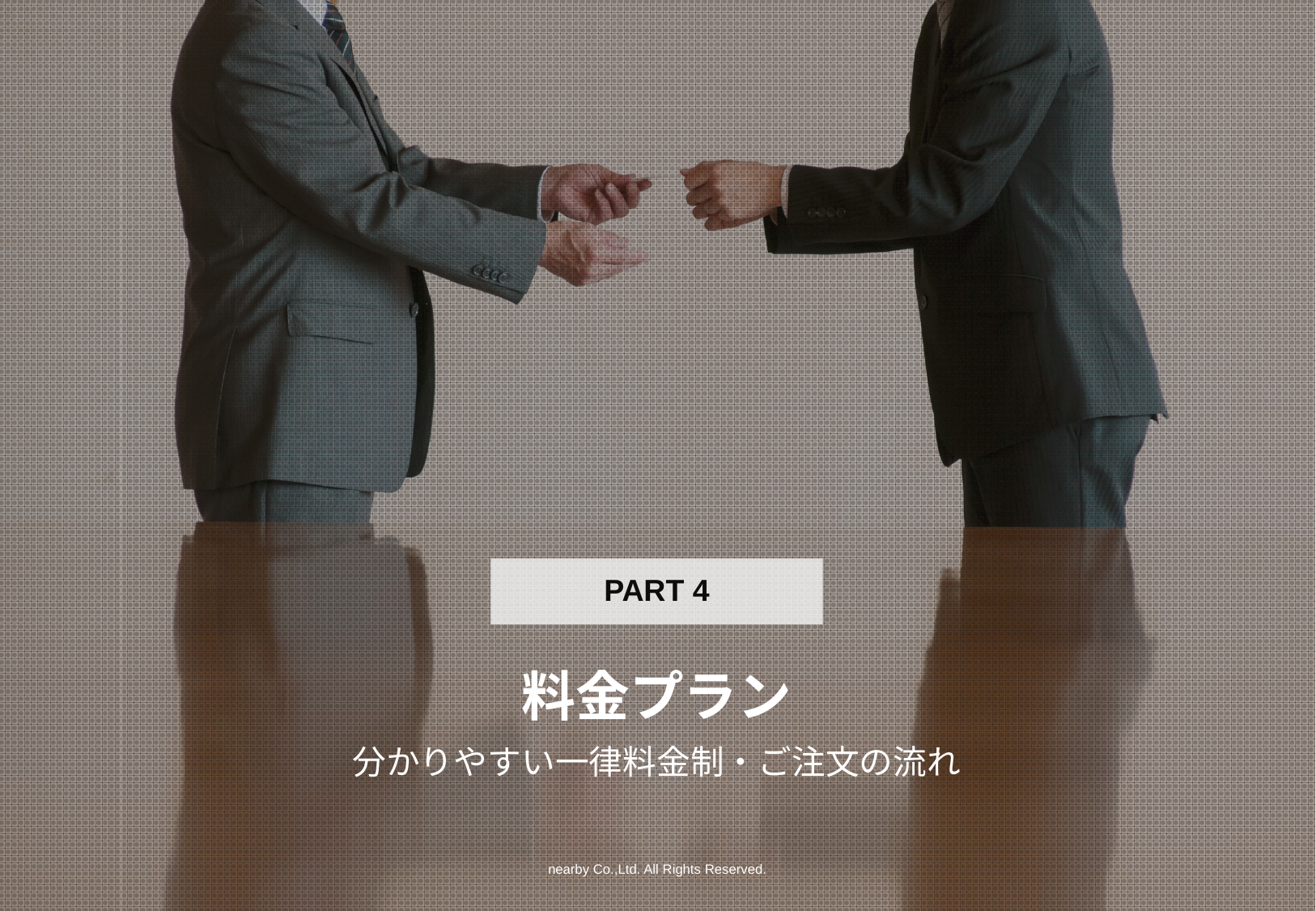

PART 4
# 料金プラン
分かりやすい一律料金制・ご注文の流れ
nearby Co.,Ltd. All Rights Reserved.